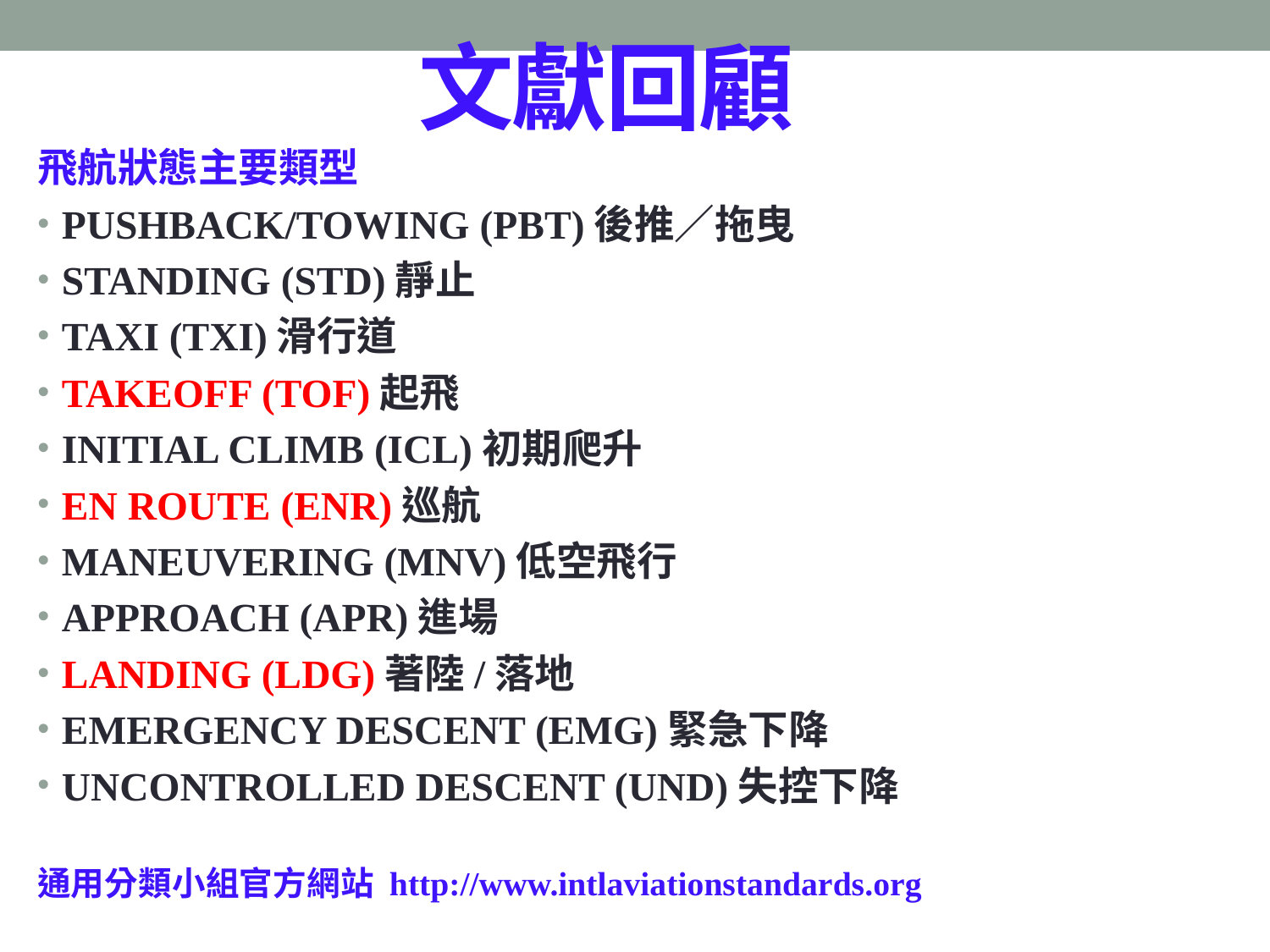

# 文獻回顧
飛航狀態主要類型
PUSHBACK/TOWING (PBT)後推／拖曳
STANDING (STD)靜止
TAXI (TXI)滑行道
TAKEOFF (TOF)起飛
INITIAL CLIMB (ICL)初期爬升
EN ROUTE (ENR)巡航
MANEUVERING (MNV)低空飛行
APPROACH (APR)進場
LANDING (LDG)著陸/落地
EMERGENCY DESCENT (EMG)緊急下降
UNCONTROLLED DESCENT (UND)失控下降

通用分類小組官方網站 http://www.intlaviationstandards.org